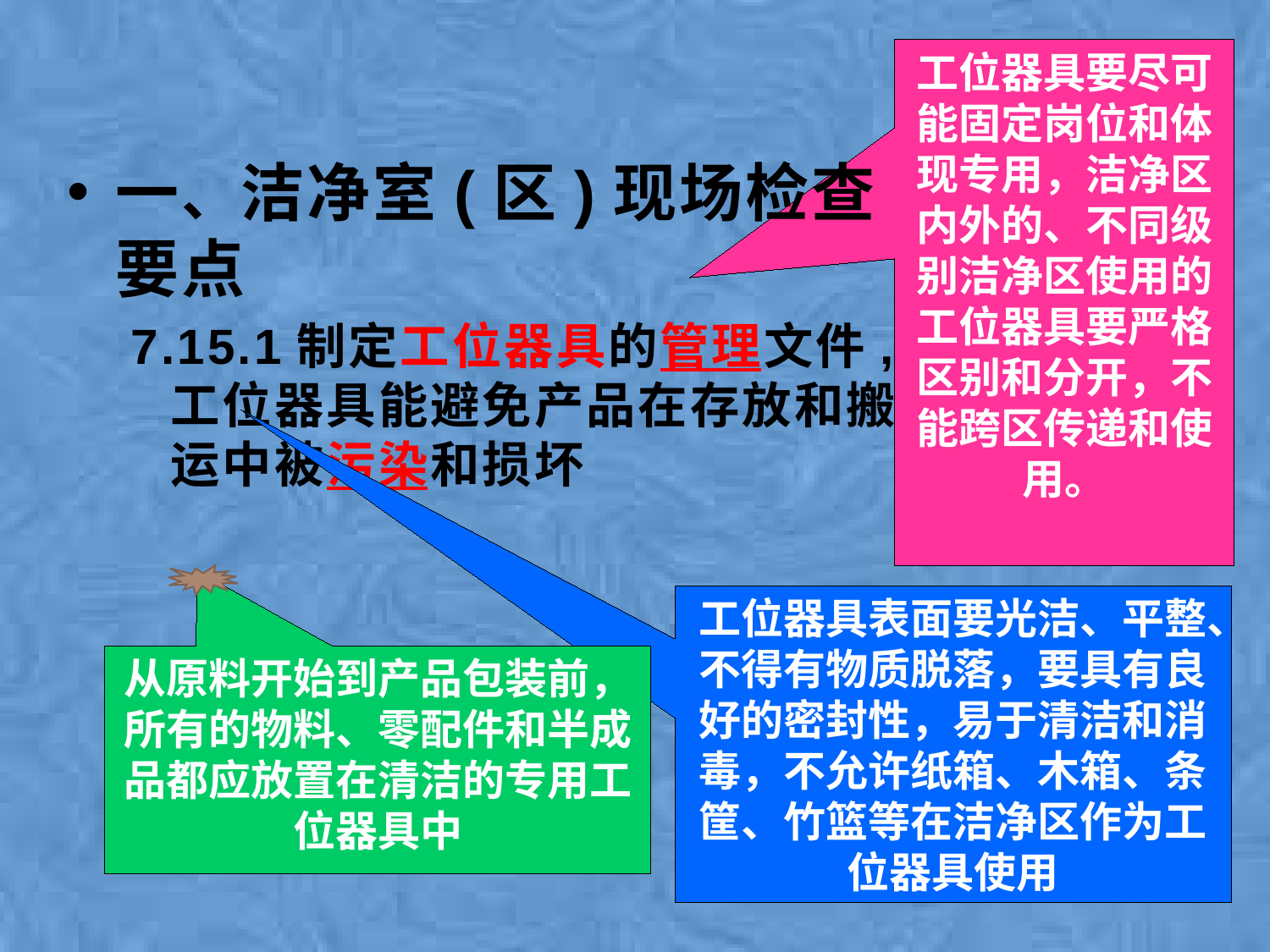

工位器具要尽可能固定岗位和体现专用，洁净区内外的、不同级别洁净区使用的工位器具要严格区别和分开，不能跨区传递和使用。
一、洁净室(区)现场检查要点
7.15.1制定工位器具的管理文件,工位器具能避免产品在存放和搬运中被污染和损坏

工位器具表面要光洁、平整、不得有物质脱落，要具有良好的密封性，易于清洁和消毒，不允许纸箱、木箱、条筐、竹篮等在洁净区作为工位器具使用
从原料开始到产品包装前，所有的物料、零配件和半成品都应放置在清洁的专用工位器具中